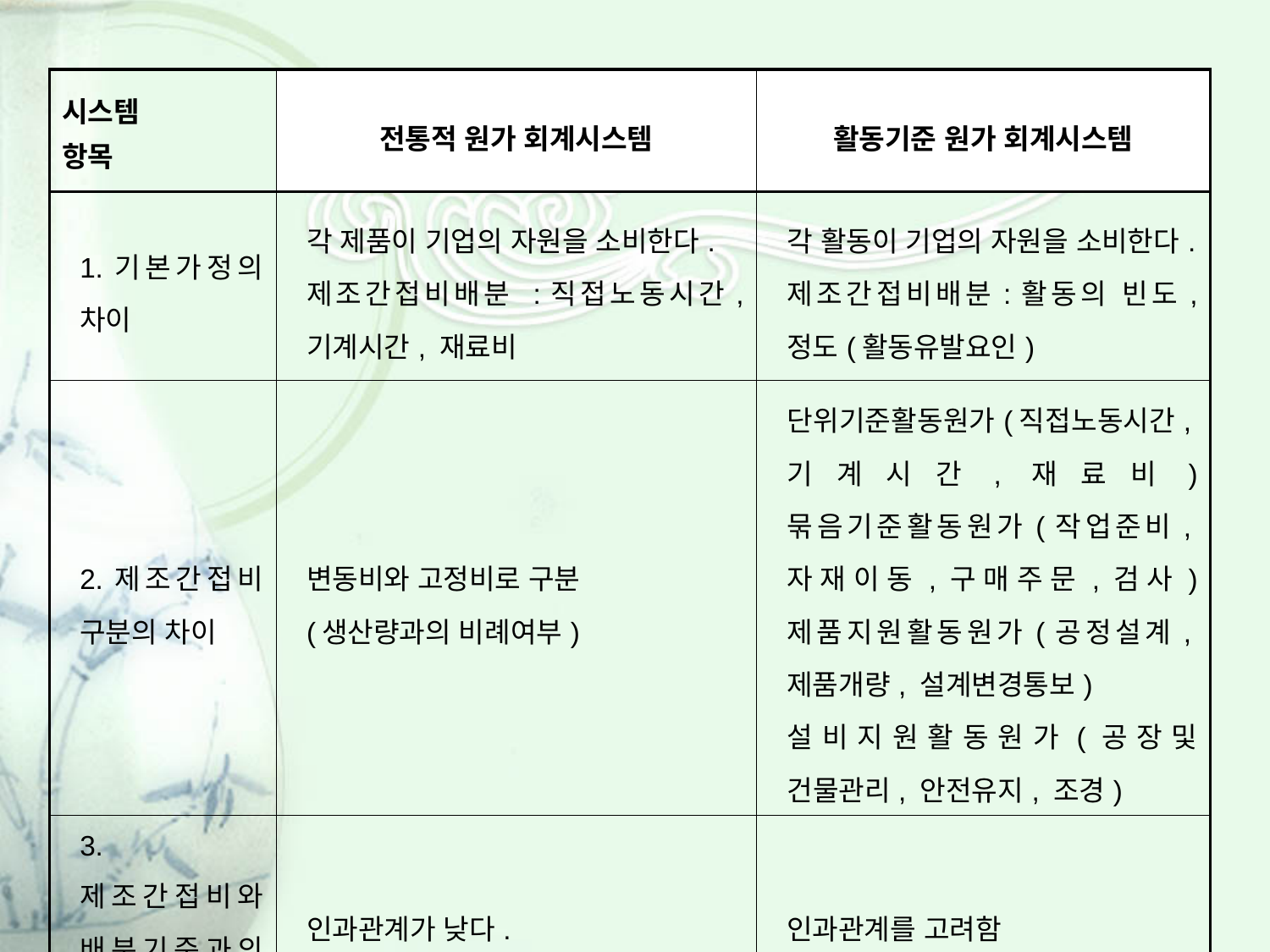

| 시스템 항목 | 전통적 원가 회계시스템 | 활동기준 원가 회계시스템 |
| --- | --- | --- |
| 1.기본가정의 차이 | 각 제품이 기업의 자원을 소비한다. 제조간접비배분 :직접노동시간, 기계시간, 재료비 | 각 활동이 기업의 자원을 소비한다. 제조간접비배분:활동의 빈도, 정도(활동유발요인) |
| 2.제조간접비 구분의 차이 | 변동비와 고정비로 구분 (생산량과의 비례여부) | 단위기준활동원가(직접노동시간,기계시간,재료비) 묶음기준활동원가(작업준비,자재이동,구매주문,검사) 제품지원활동원가(공정설계,제품개량, 설계변경통보) 설비지원활동원가(공장및 건물관리, 안전유지, 조경) |
| 3.제조간접비와 배분기준과의 인과관계 | 인과관계가 낮다. | 인과관계를 고려함 |